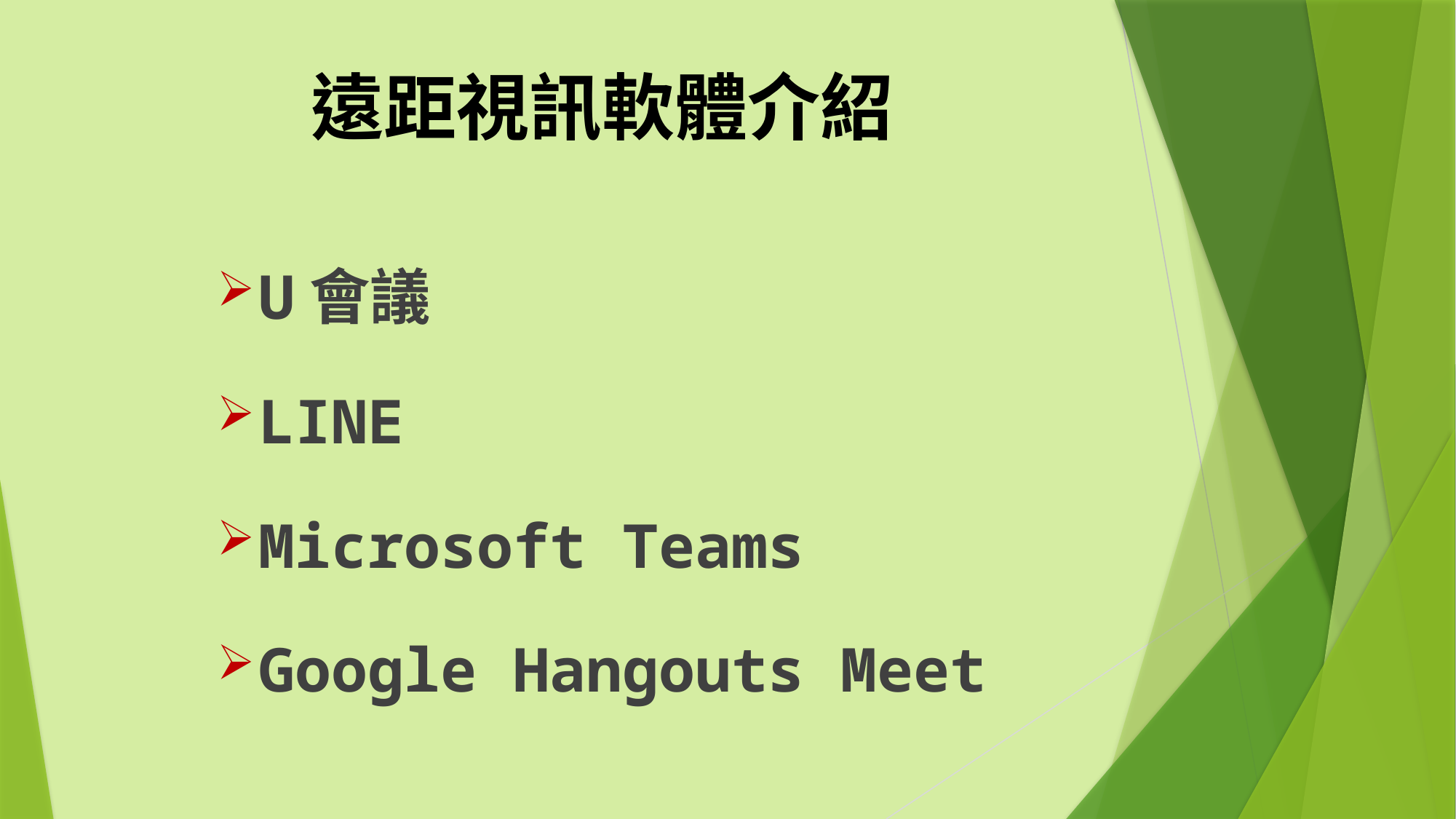

# 遠距視訊軟體介紹
U會議
LINE
Microsoft Teams
Google Hangouts Meet